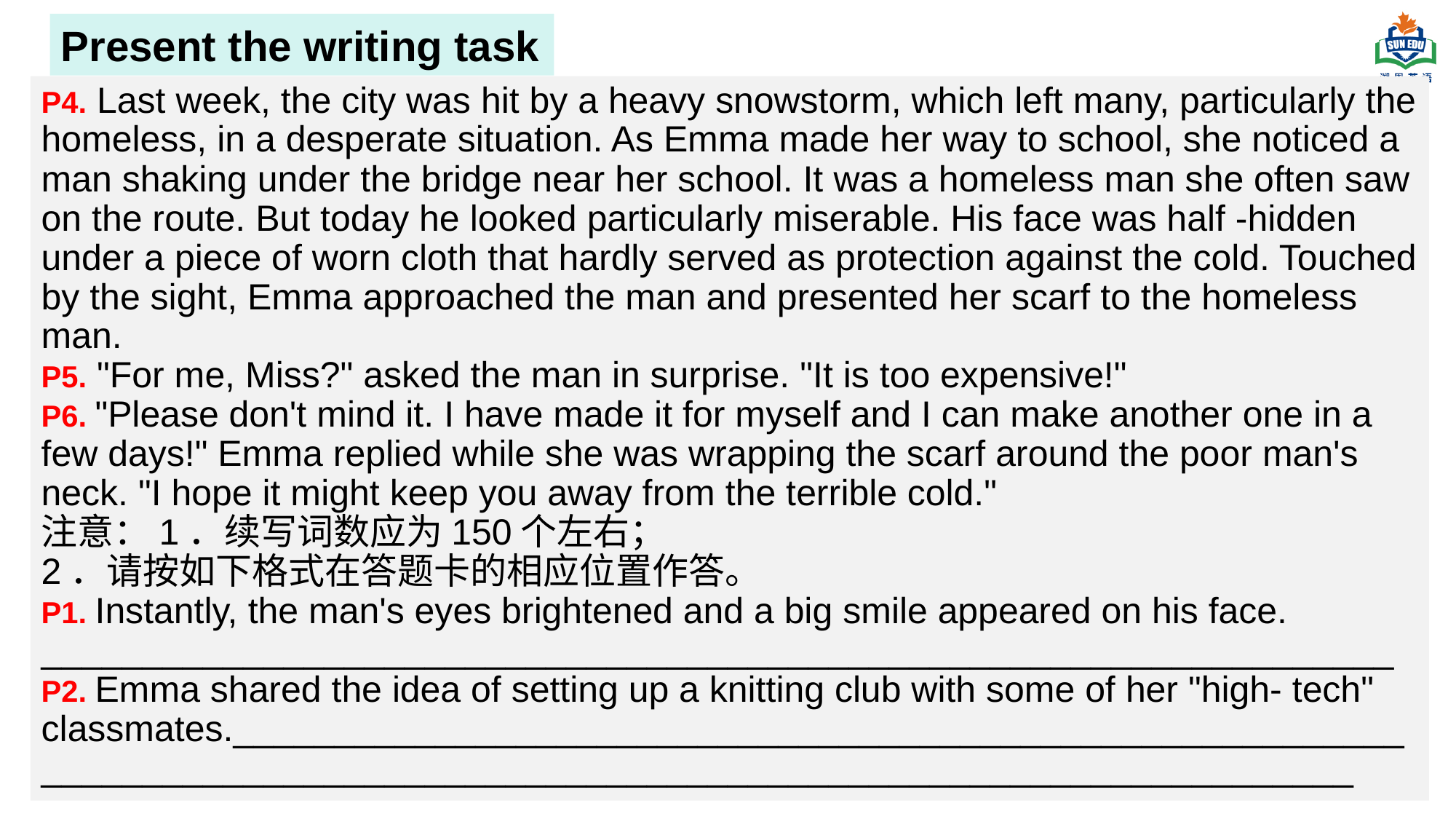

Present the writing task
P4. Last week, the city was hit by a heavy snowstorm, which left many, particularly the homeless, in a desperate situation. As Emma made her way to school, she noticed a man shaking under the bridge near her school. It was a homeless man she often saw on the route. But today he looked particularly miserable. His face was half -hidden under a piece of worn cloth that hardly served as protection against the cold. Touched by the sight, Emma approached the man and presented her scarf to the homeless man.
P5. "For me, Miss?" asked the man in surprise. "It is too expensive!"
P6. "Please don't mind it. I have made it for myself and I can make another one in a few days!" Emma replied while she was wrapping the scarf around the poor man's neck. "I hope it might keep you away from the terrible cold."
注意：1．续写词数应为150个左右；
2．请按如下格式在答题卡的相应位置作答。
P1. Instantly, the man's eyes brightened and a big smile appeared on his face.
___________________________________________________________________
P2. Emma shared the idea of setting up a knitting club with some of her "high- tech" classmates.___________________________________________________________________________________________________________________________